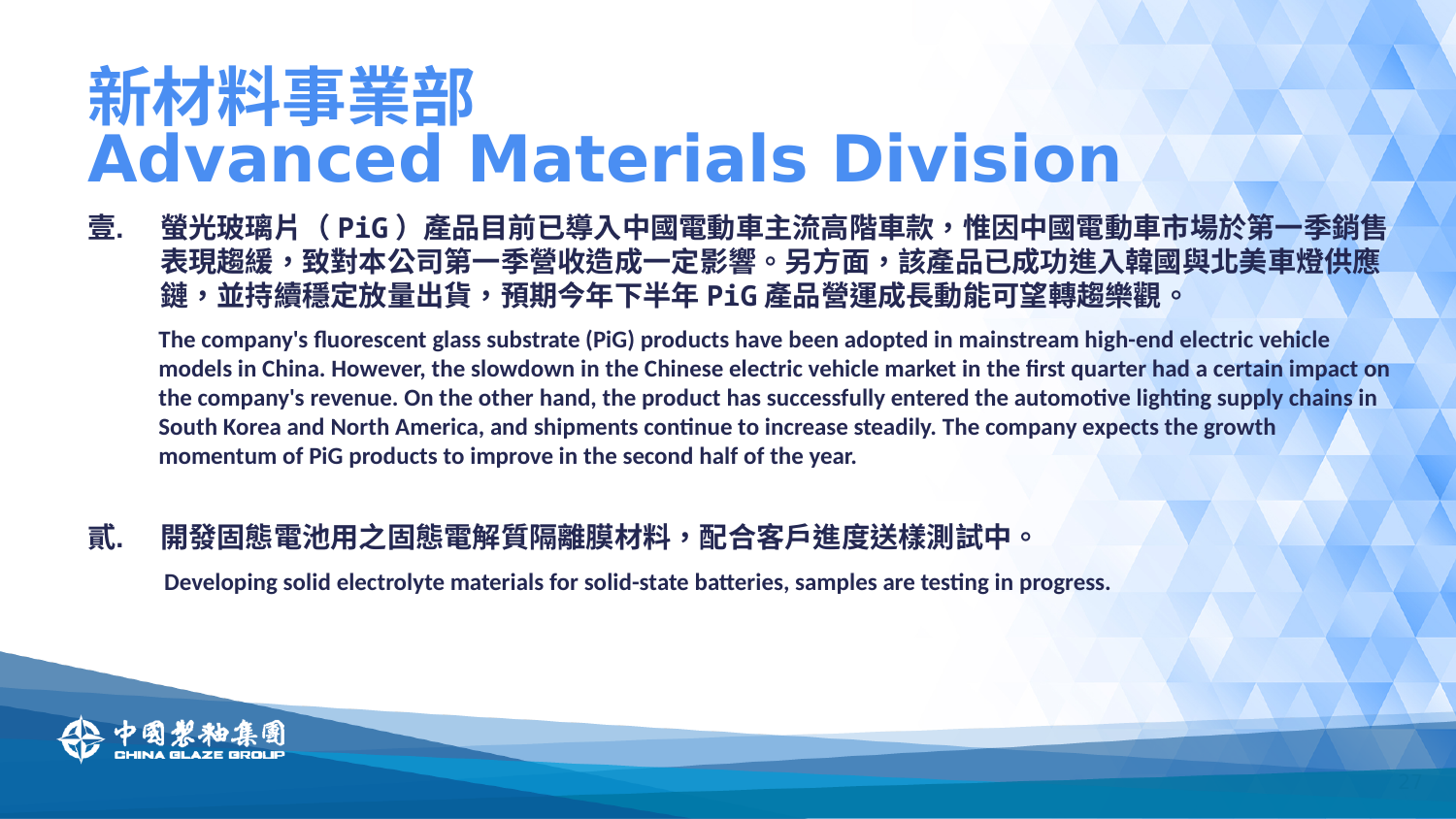

新材料事業部
Advanced Materials Division
螢光玻璃片（PiG）產品目前已導入中國電動車主流高階車款，惟因中國電動車市場於第一季銷售表現趨緩，致對本公司第一季營收造成一定影響。另方面，該產品已成功進入韓國與北美車燈供應鏈，並持續穩定放量出貨，預期今年下半年PiG產品營運成長動能可望轉趨樂觀。
The company's fluorescent glass substrate (PiG) products have been adopted in mainstream high-end electric vehicle models in China. However, the slowdown in the Chinese electric vehicle market in the first quarter had a certain impact on the company's revenue. On the other hand, the product has successfully entered the automotive lighting supply chains in South Korea and North America, and shipments continue to increase steadily. The company expects the growth momentum of PiG products to improve in the second half of the year.
開發固態電池用之固態電解質隔離膜材料，配合客戶進度送樣測試中。
 Developing solid electrolyte materials for solid-state batteries, samples are testing in progress.
27